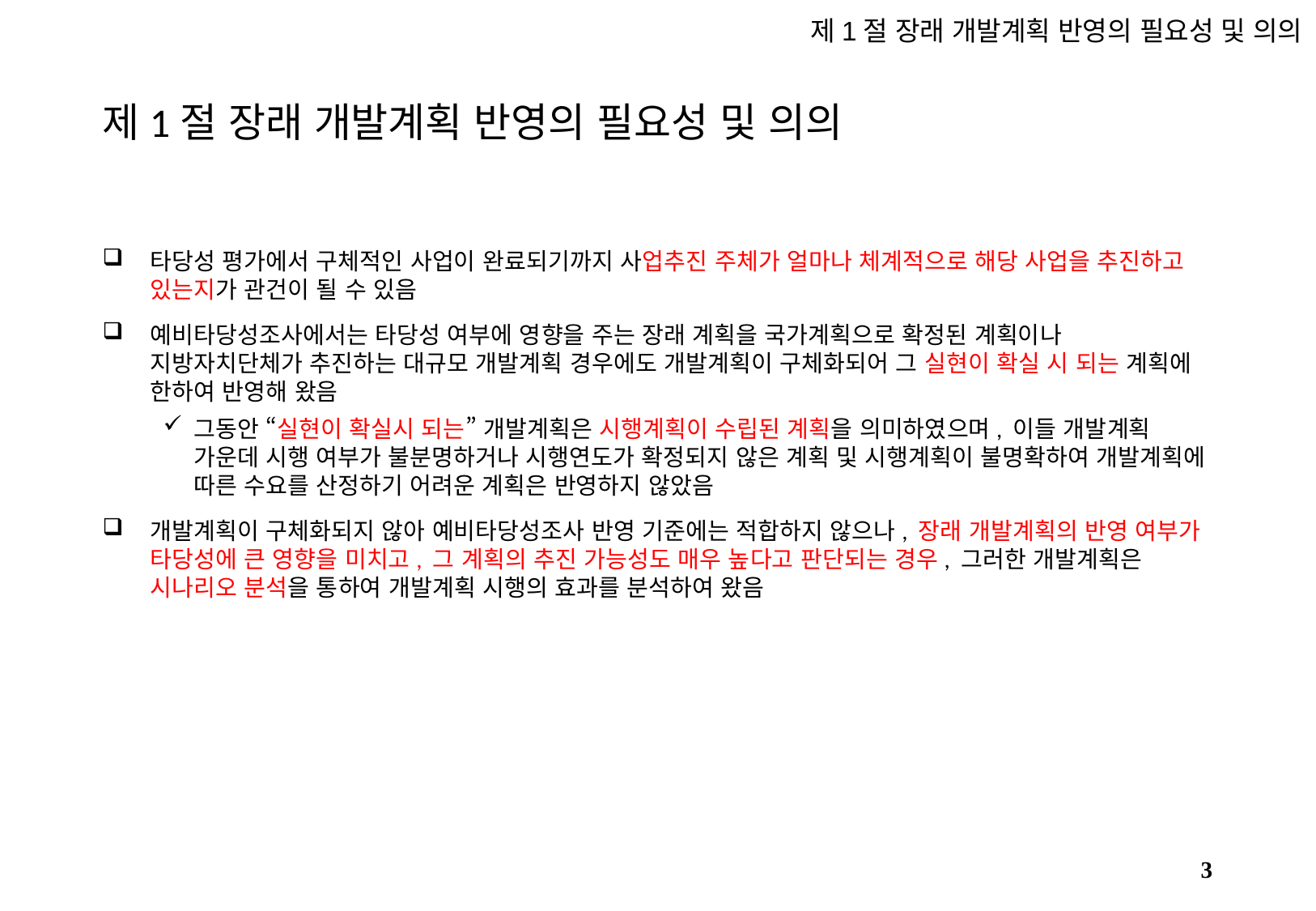

제1절 장래 개발계획 반영의 필요성 및 의의

# 제1절 장래 개발계획 반영의 필요성 및 의의
타당성 평가에서 구체적인 사업이 완료되기까지 사업추진 주체가 얼마나 체계적으로 해당 사업을 추진하고 있는지가 관건이 될 수 있음
예비타당성조사에서는 타당성 여부에 영향을 주는 장래 계획을 국가계획으로 확정된 계획이나 지방자치단체가 추진하는 대규모 개발계획 경우에도 개발계획이 구체화되어 그 실현이 확실 시 되는 계획에 한하여 반영해 왔음
그동안 “실현이 확실시 되는” 개발계획은 시행계획이 수립된 계획을 의미하였으며, 이들 개발계획 가운데 시행 여부가 불분명하거나 시행연도가 확정되지 않은 계획 및 시행계획이 불명확하여 개발계획에 따른 수요를 산정하기 어려운 계획은 반영하지 않았음
개발계획이 구체화되지 않아 예비타당성조사 반영 기준에는 적합하지 않으나, 장래 개발계획의 반영 여부가 타당성에 큰 영향을 미치고, 그 계획의 추진 가능성도 매우 높다고 판단되는 경우, 그러한 개발계획은 시나리오 분석을 통하여 개발계획 시행의 효과를 분석하여 왔음

3